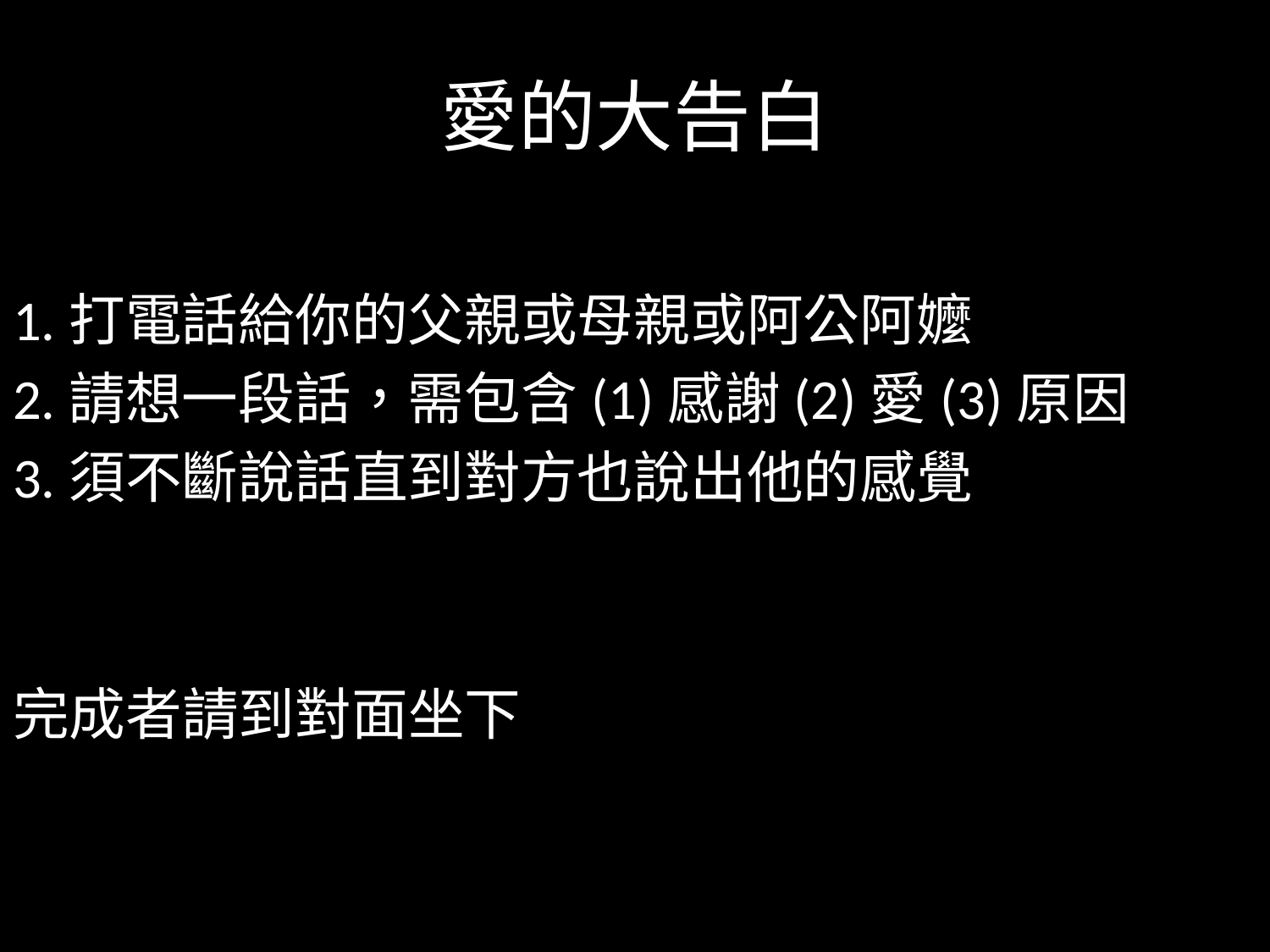

# 愛的大告白
1.打電話給你的父親或母親或阿公阿嬤
2.請想一段話，需包含(1)感謝(2)愛(3)原因
3.須不斷說話直到對方也說出他的感覺

完成者請到對面坐下